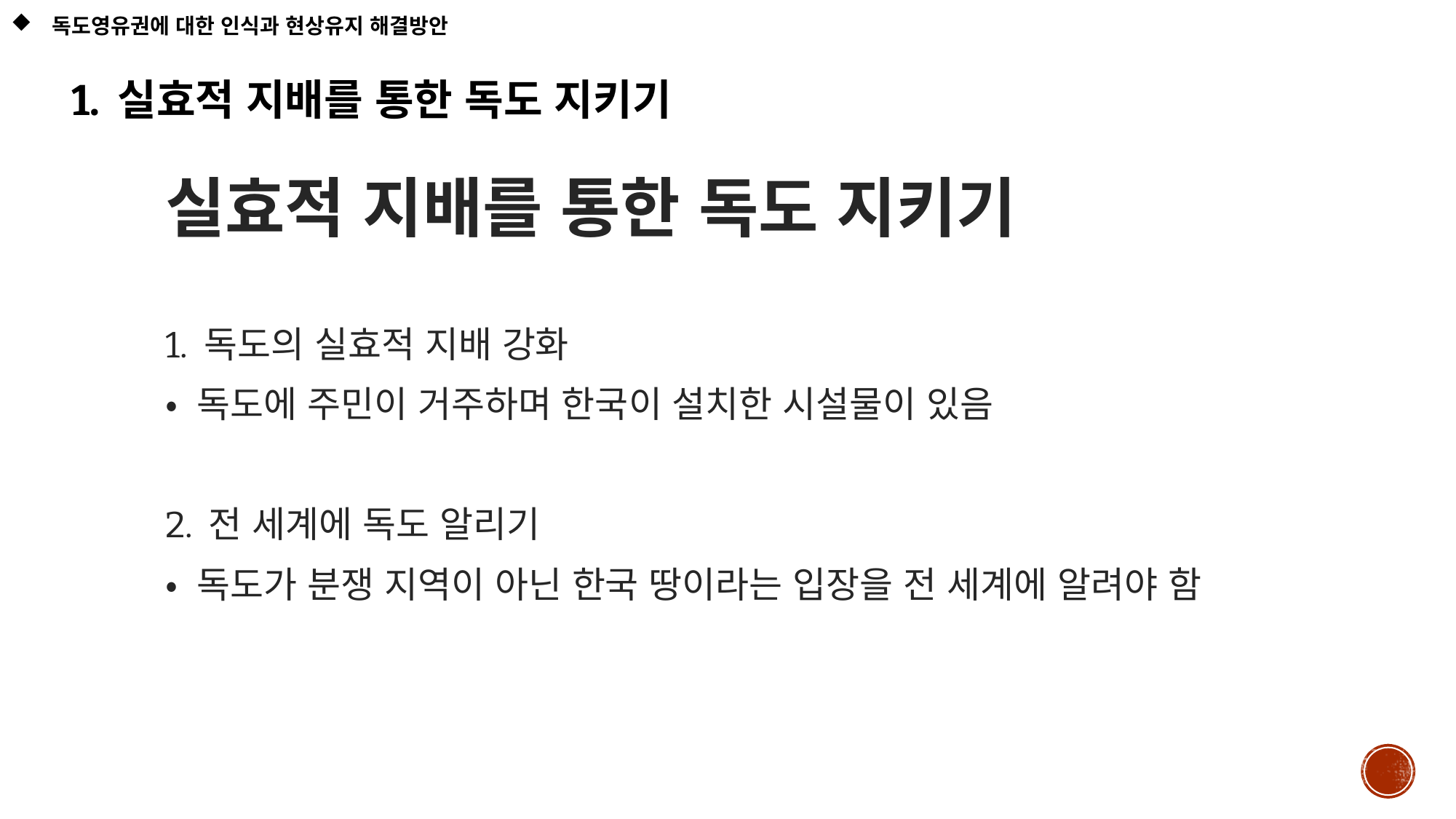

# 독도영유권에 대한 인식과 현상유지 해결방안
1. 실효적 지배를 통한 독도 지키기
실효적 지배를 통한 독도 지키기

1. 독도의 실효적 지배 강화
• 독도에 주민이 거주하며 한국이 설치한 시설물이 있음

2. 전 세계에 독도 알리기
• 독도가 분쟁 지역이 아닌 한국 땅이라는 입장을 전 세계에 알려야 함